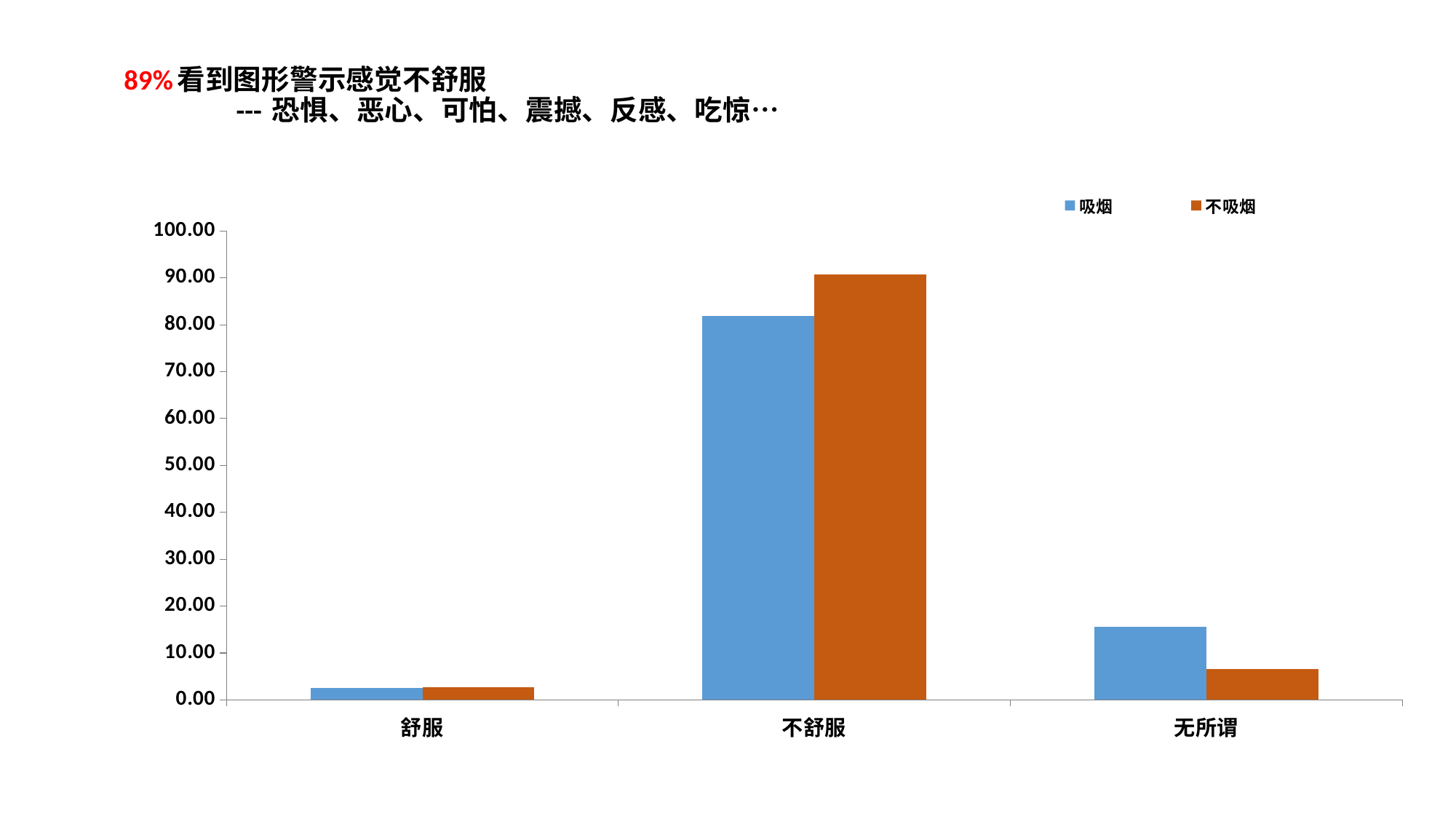

# 89%看到图形警示感觉不舒服 --- 恐惧、恶心、可怕、震撼、反感、吃惊…

### Chart

| Category | 吸烟 | 不吸烟 |
|---|---|---|
| 舒服 | 2.51141552511415 | 2.67927501970055 |
| 不舒服 | 81.9634703196346 | 90.7013396375098 |
| 无所谓 | 15.5251141552511 | 6.6193853427896 |